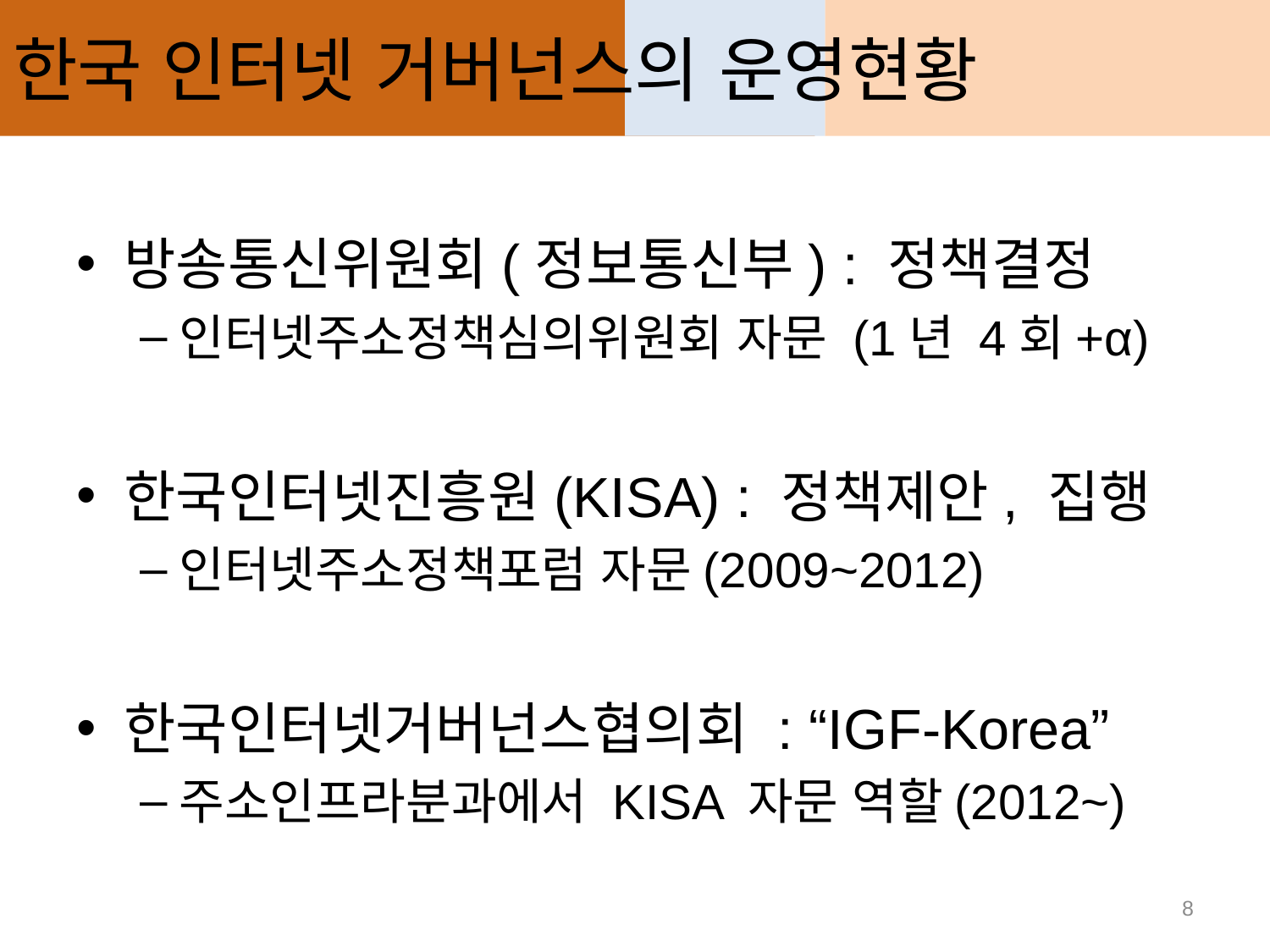

# 한국 인터넷 거버넌스의 운영현황
방송통신위원회(정보통신부) : 정책결정
인터넷주소정책심의위원회 자문 (1년 4회+α)

한국인터넷진흥원(KISA) : 정책제안, 집행
인터넷주소정책포럼 자문(2009~2012)

한국인터넷거버넌스협의회 : “IGF-Korea”
주소인프라분과에서 KISA 자문 역할(2012~)
8